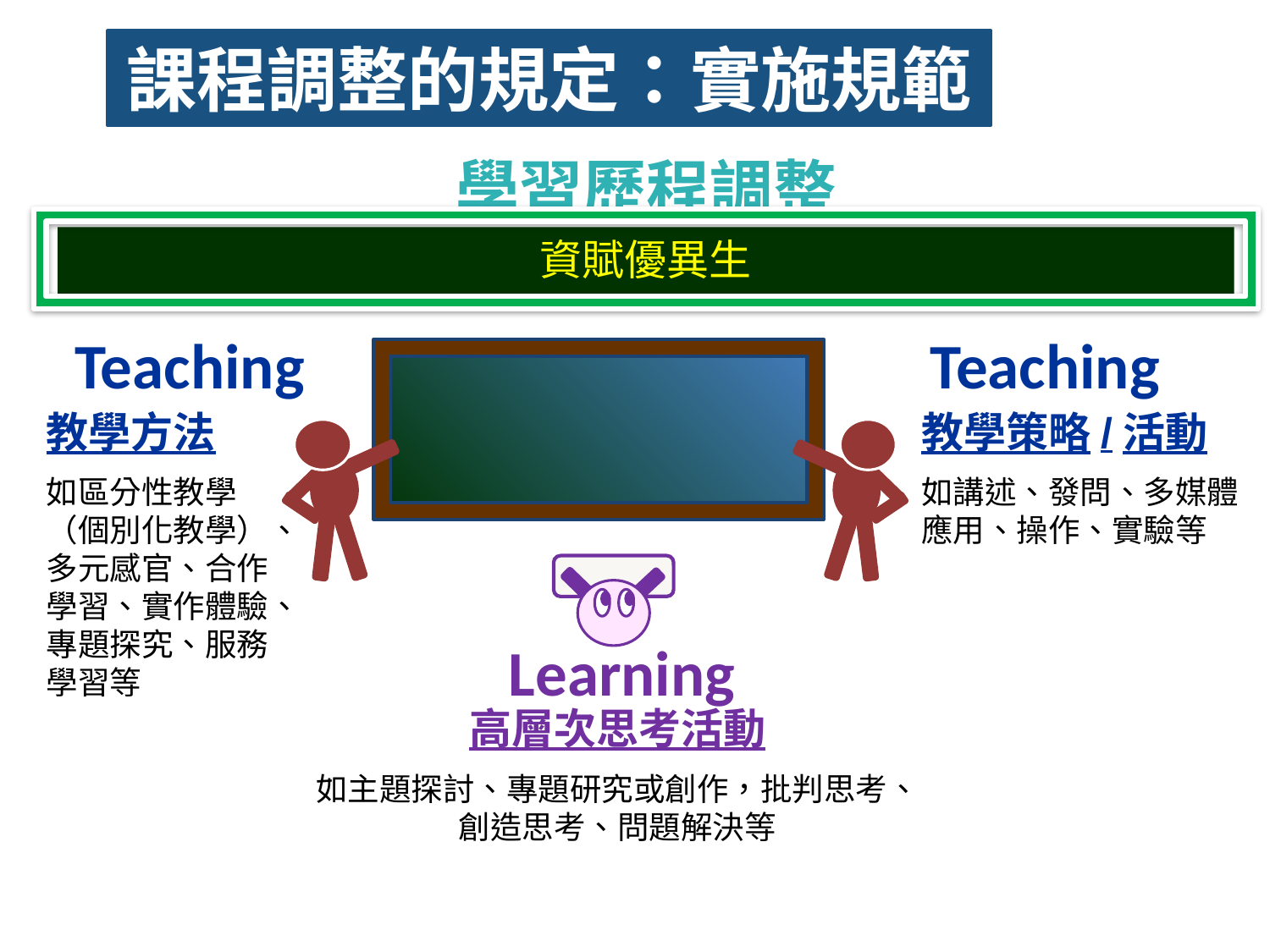

課程調整的規定：實施規範
學習歷程調整

資賦優異生

Teaching
Teaching

教學方法
如區分性教學（個別化教學）、多元感官、合作學習、實作體驗、專題探究、服務學習等
教學策略/活動
如講述、發問、多媒體應用、操作、實驗等

Learning
高層次思考活動
如主題探討、專題研究或創作，批判思考、創造思考、問題解決等